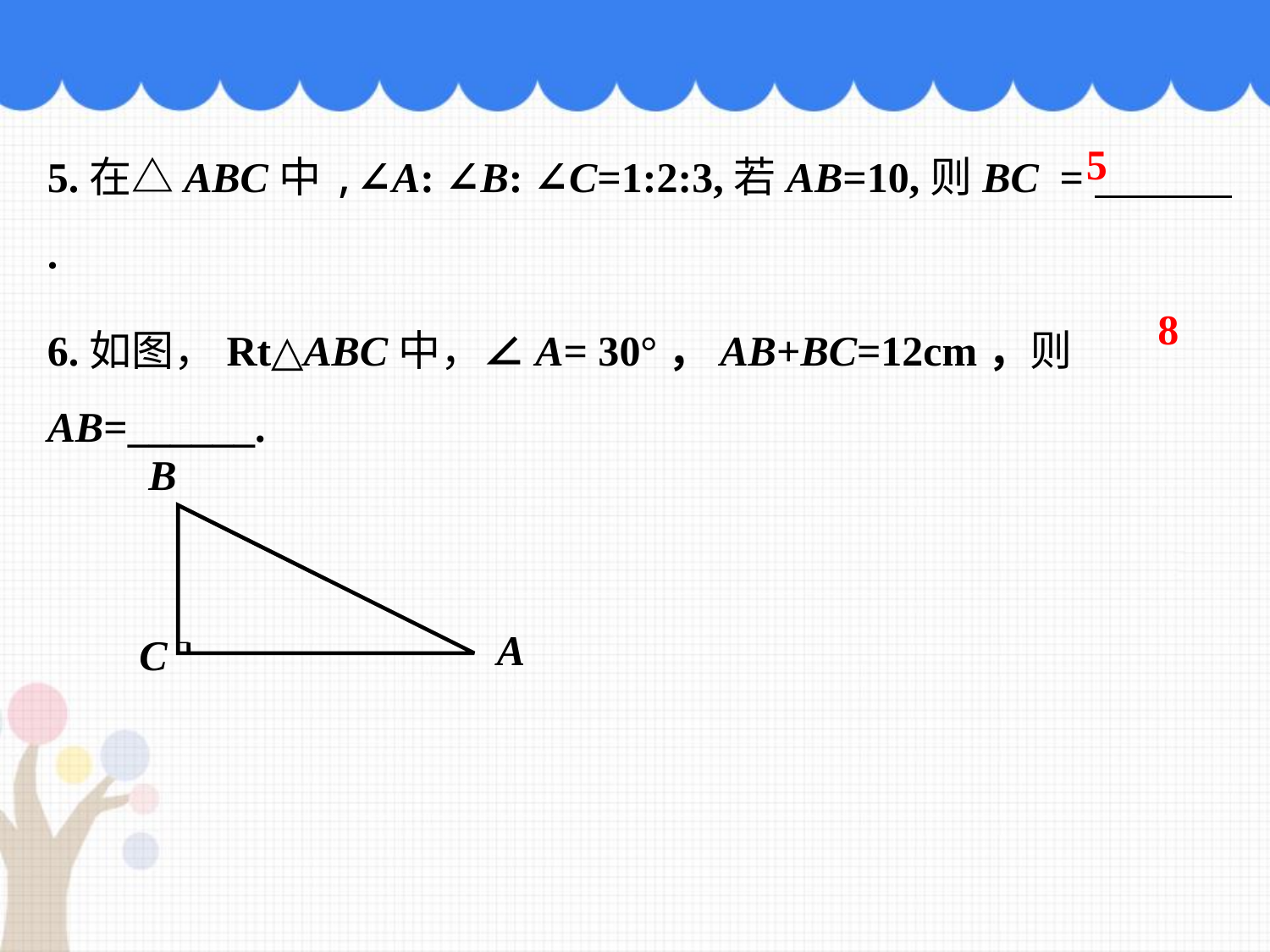

5.在△ABC中,∠A: ∠B: ∠C=1:2:3,若AB=10,则BC  =               .
5
6.如图，Rt△ABC中，∠A= 30°，AB+BC=12cm，则AB=______.
8
B

A
C